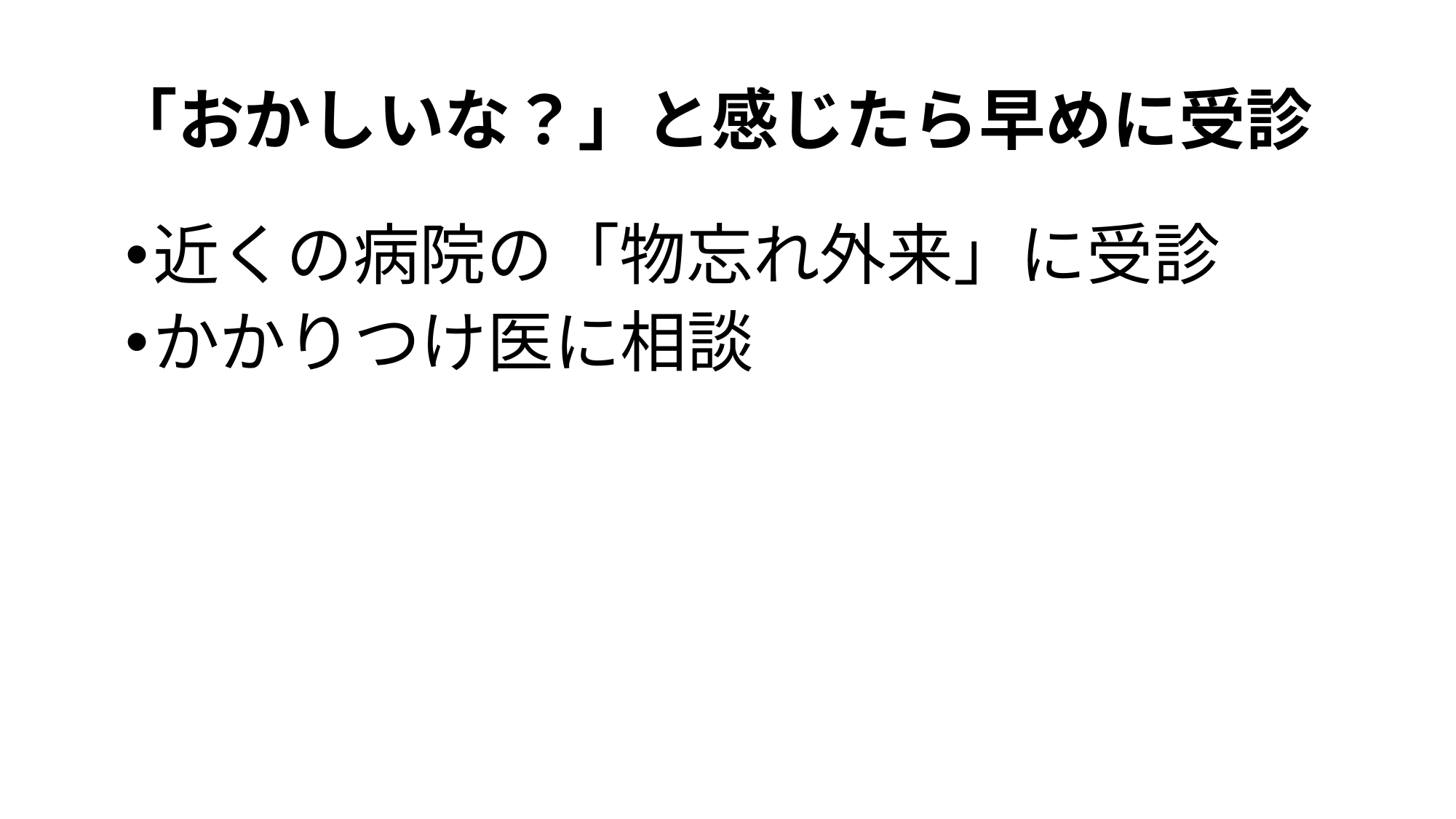

# 「おかしいな？」と感じたら早めに受診
近くの病院の「物忘れ外来」に受診
かかりつけ医に相談